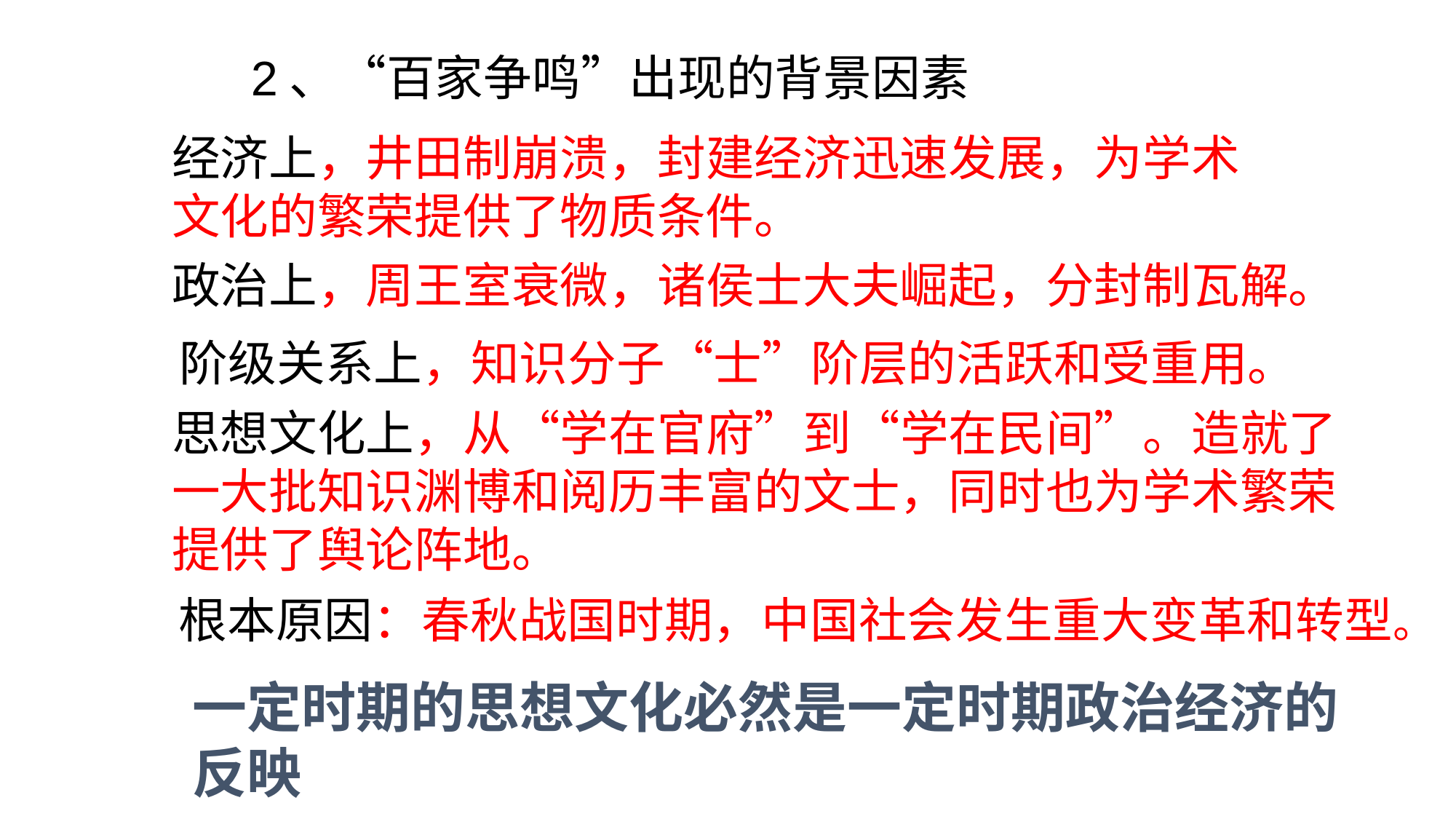

2、“百家争鸣”出现的背景因素
经济上，井田制崩溃，封建经济迅速发展，为学术文化的繁荣提供了物质条件。
政治上，周王室衰微，诸侯士大夫崛起，分封制瓦解。
阶级关系上，知识分子“士”阶层的活跃和受重用。
思想文化上，从“学在官府”到“学在民间”。造就了一大批知识渊博和阅历丰富的文士，同时也为学术繁荣提供了舆论阵地。
根本原因：春秋战国时期，中国社会发生重大变革和转型。
一定时期的思想文化必然是一定时期政治经济的反映